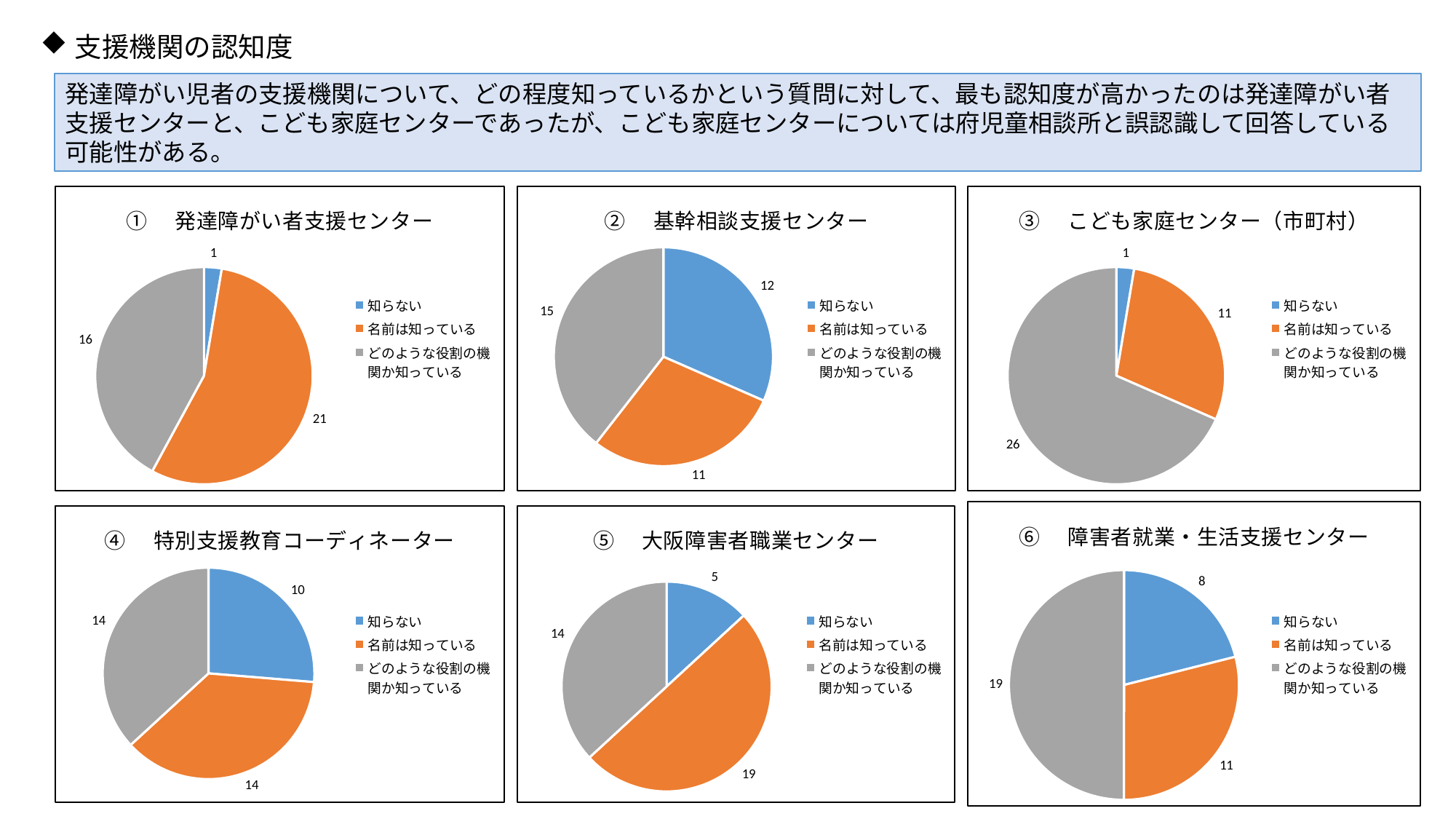

支援機関の認知度
発達障がい児者の支援機関について、どの程度知っているかという質問に対して、最も認知度が高かったのは発達障がい者支援センターと、こども家庭センターであったが、こども家庭センターについては府児童相談所と誤認識して回答している可能性がある。

### Chart:

| Category | ③　こども家庭センター（市町村） |
|---|---|
| 知らない | 1.0 |
| 名前は知っている | 11.0 |
| どのような役割の機関か知っている | 26.0 |

### Chart:

| Category | ①　発達障がい者支援センター |
|---|---|
| 知らない | 1.0 |
| 名前は知っている | 21.0 |
| どのような役割の機関か知っている | 16.0 |

### Chart:

| Category | ②　基幹相談支援センター |
|---|---|
| 知らない | 12.0 |
| 名前は知っている | 11.0 |
| どのような役割の機関か知っている | 15.0 |

### Chart:

| Category | ⑥　障害者就業・生活支援センター |
|---|---|
| 知らない | 8.0 |
| 名前は知っている | 11.0 |
| どのような役割の機関か知っている | 19.0 |

### Chart:

| Category | ⑤　大阪障害者職業センター |
|---|---|
| 知らない | 5.0 |
| 名前は知っている | 19.0 |
| どのような役割の機関か知っている | 14.0 |

### Chart:

| Category | ④　特別支援教育コーディネーター |
|---|---|
| 知らない | 10.0 |
| 名前は知っている | 14.0 |
| どのような役割の機関か知っている | 14.0 |
9